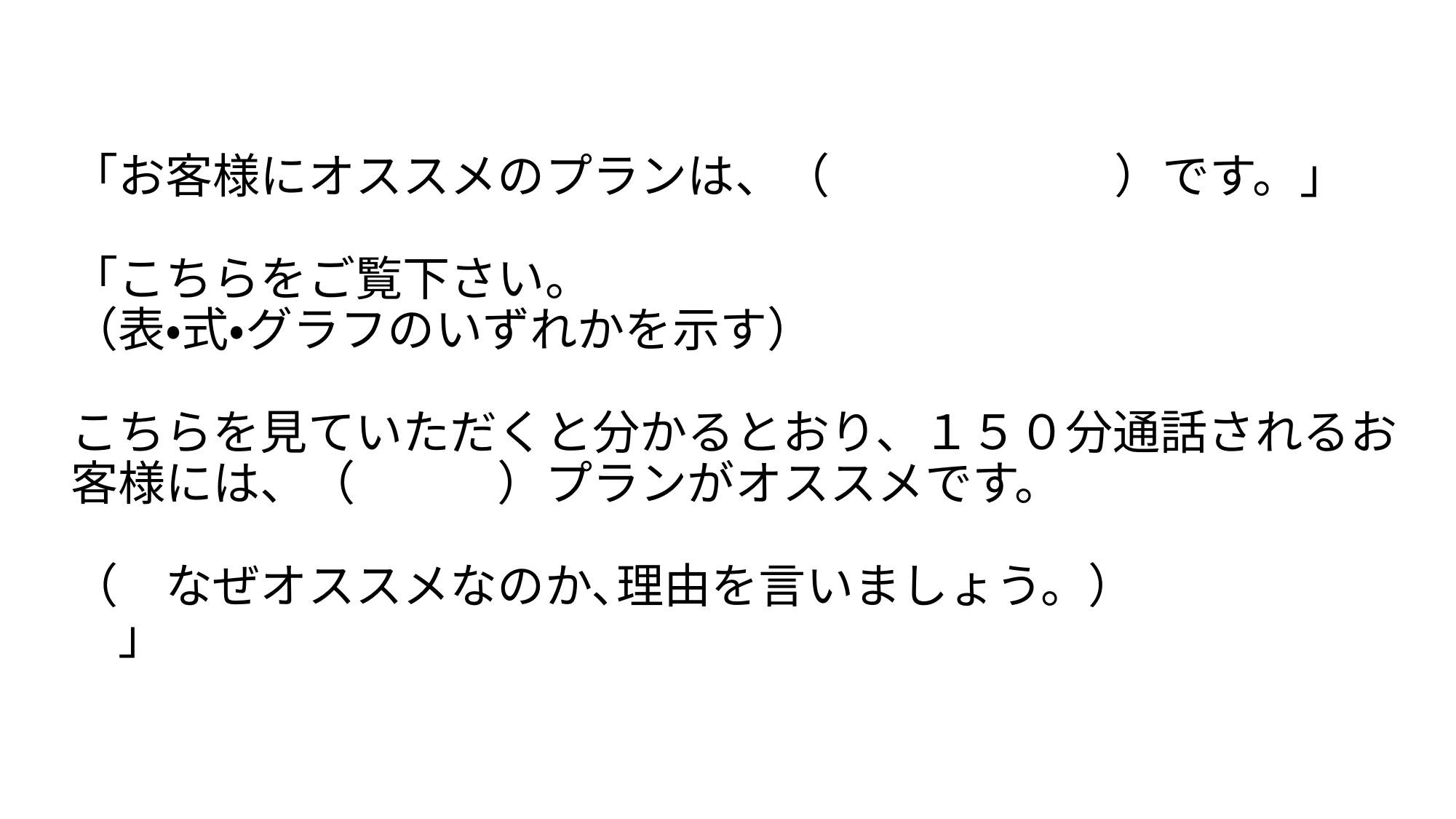

「お客様にオススメのプランは、（　　　　　　）です。」

「こちらをご覧下さい。
（表・式・グラフのいずれかを示す）

こちらを見ていただくと分かるとおり、１５０分通話されるお客様には、（　　　）プランがオススメです。

（　なぜオススメなのか､理由を言いましょう。）　　　　　」